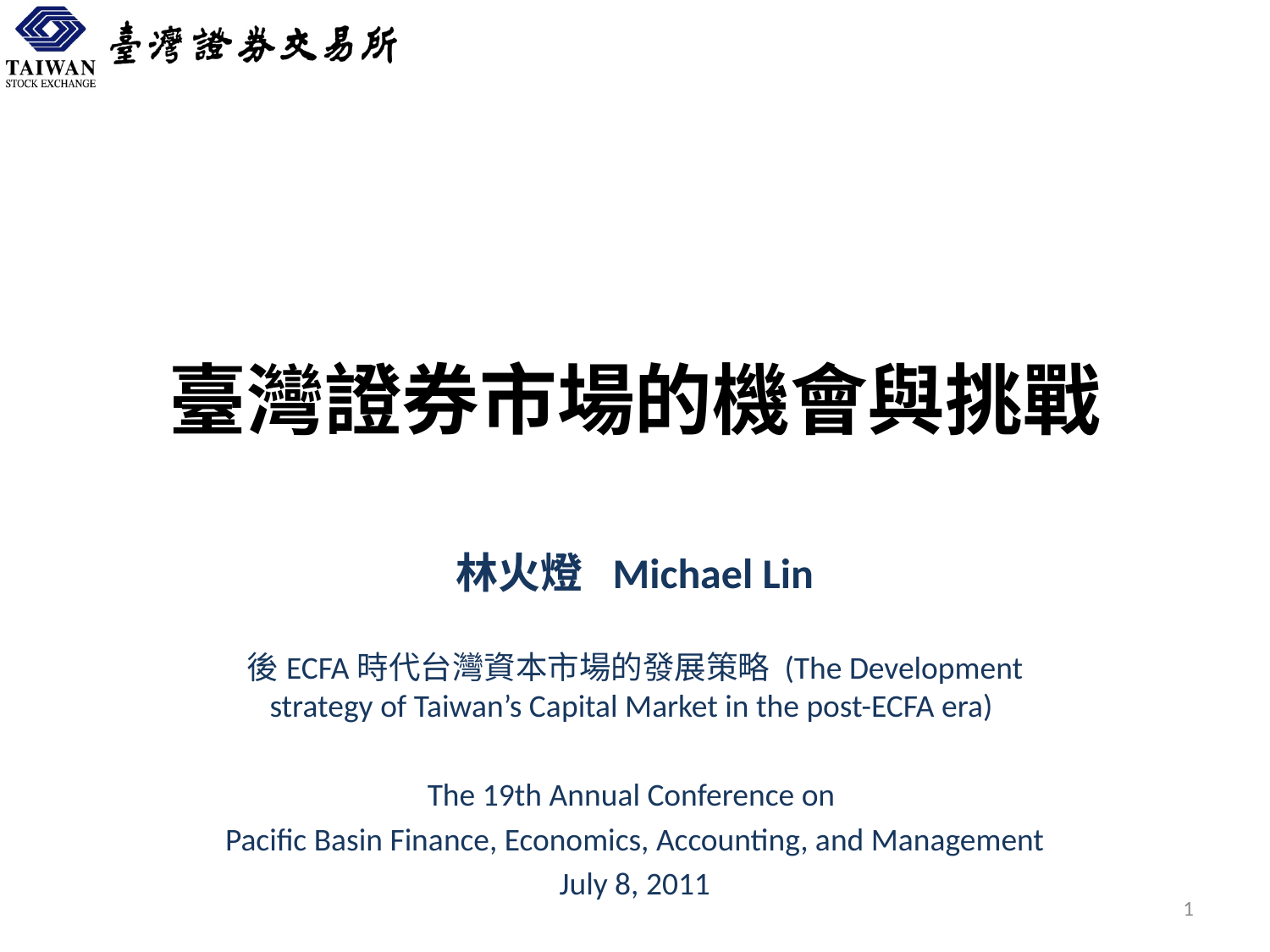

# 臺灣證券市場的機會與挑戰
林火燈  Michael Lin

後ECFA時代台灣資本市場的發展策略 (The Development strategy of Taiwan’s Capital Market in the post-ECFA era)

The 19th Annual Conference on
Pacific Basin Finance, Economics, Accounting, and Management
July 8, 2011
1